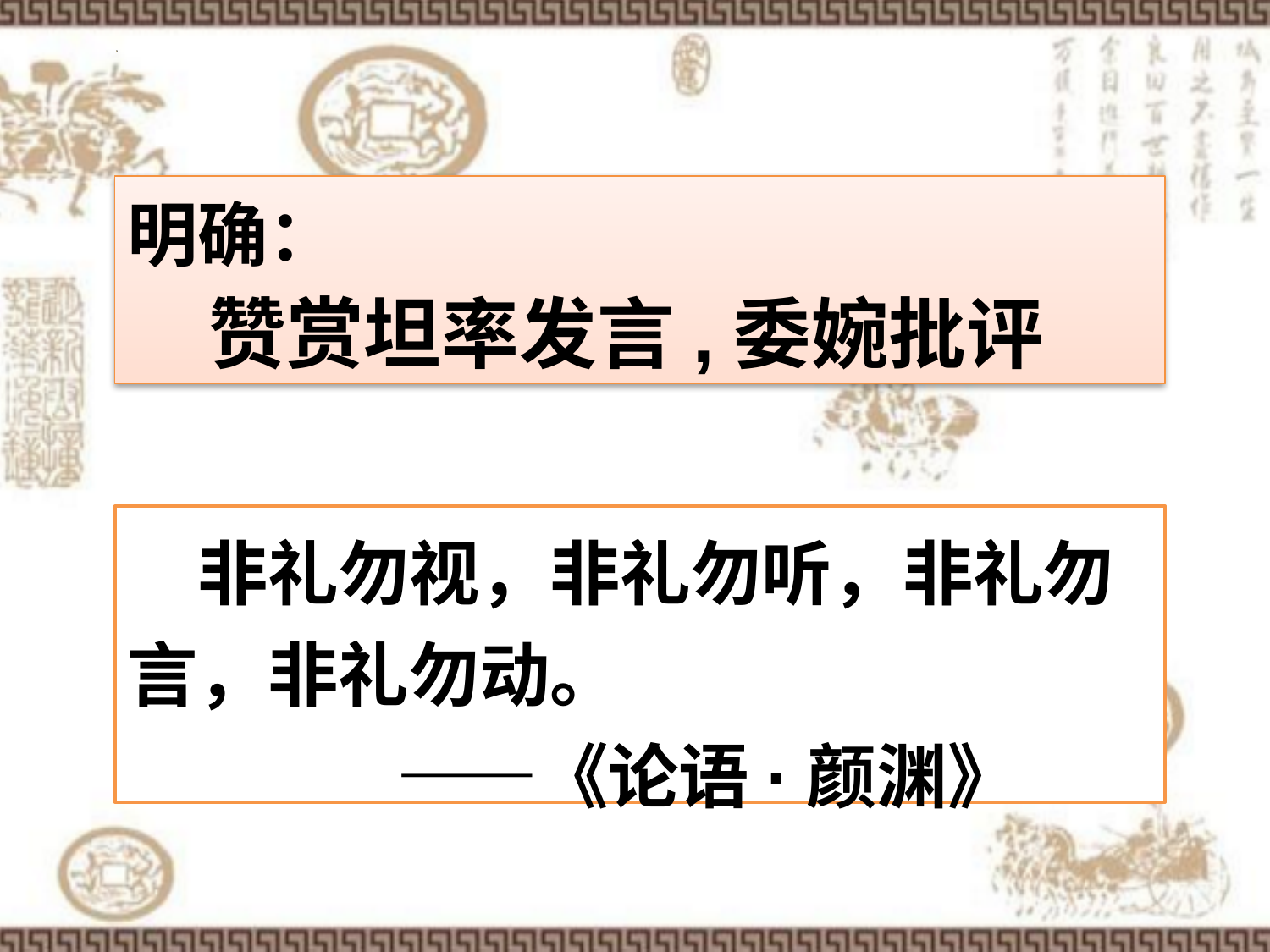

明确：
    赞赏坦率发言,委婉批评
　非礼勿视，非礼勿听，非礼勿言，非礼勿动。
　　        ——《论语·颜渊》